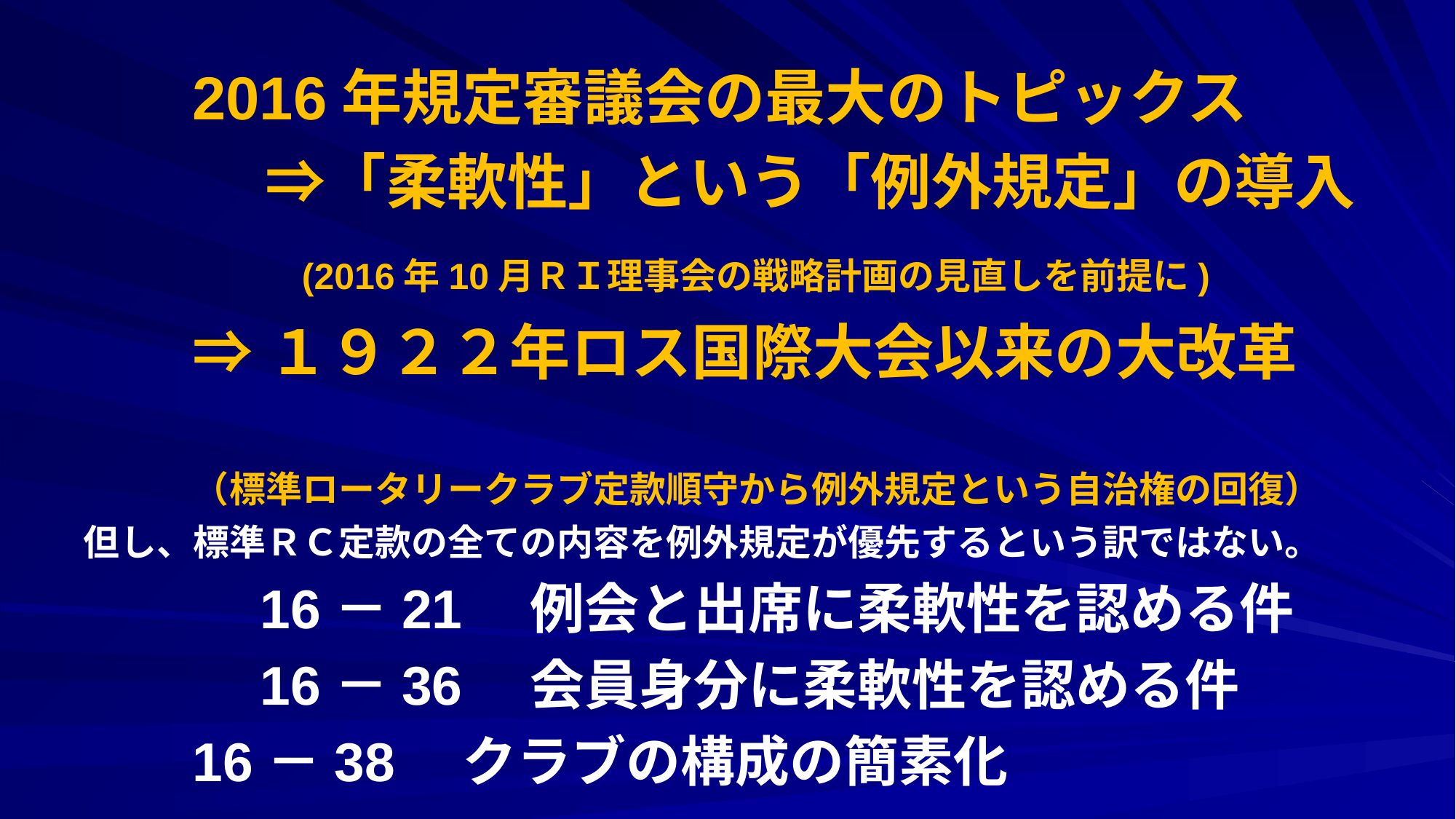

2016年規定審議会の最大のトピックス
　　　⇒「柔軟性」という「例外規定」の導入
		(2016年10月ＲＩ理事会の戦略計画の見直しを前提に)
	⇒１９２２年ロス国際大会以来の大改革
　　	（標準ロータリークラブ定款順守から例外規定という自治権の回復）
但し、標準ＲＣ定款の全ての内容を例外規定が優先するという訳ではない。
　　　16－21　例会と出席に柔軟性を認める件
　　　16－36　会員身分に柔軟性を認める件
	16－38　クラブの構成の簡素化